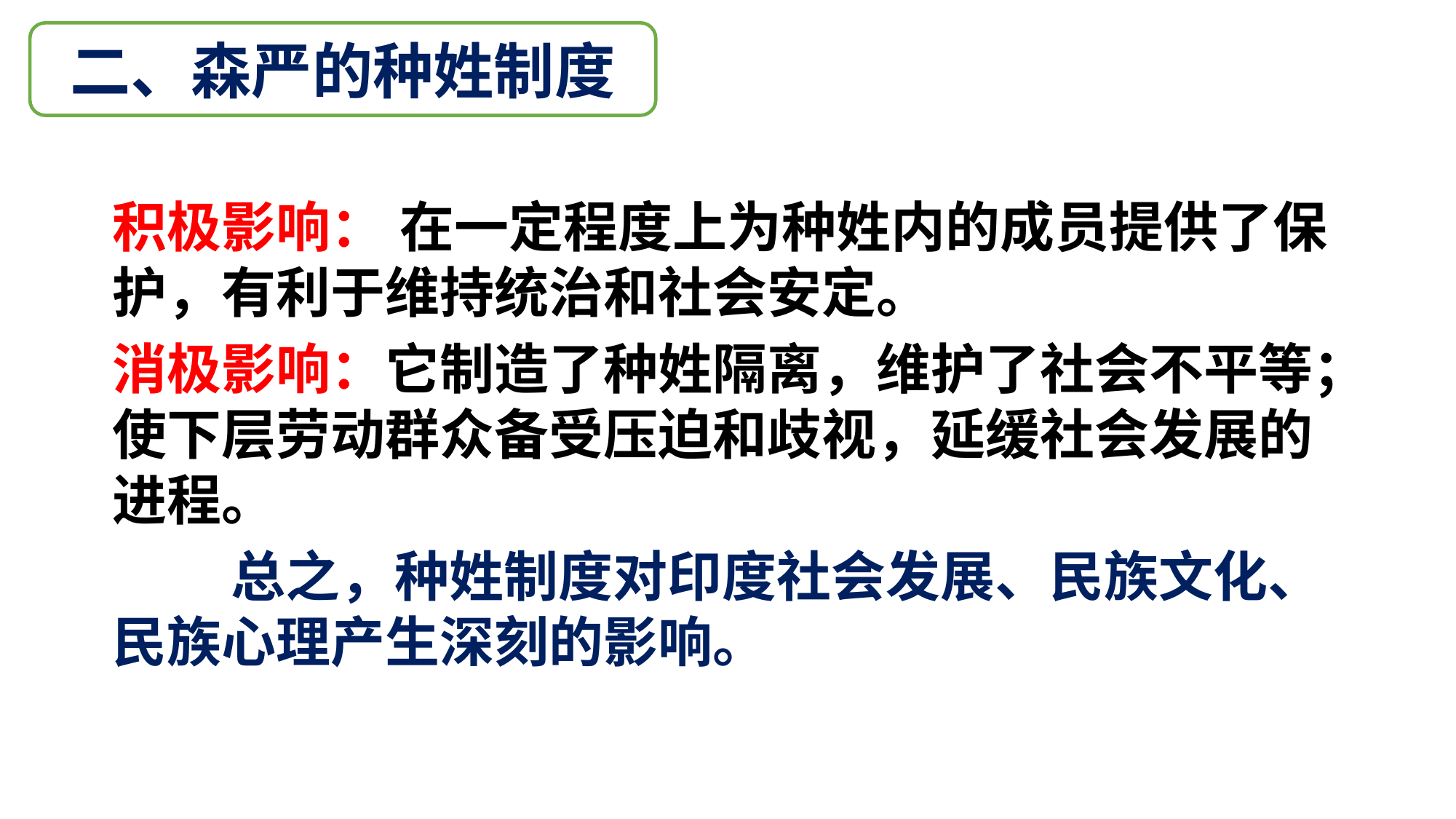

二、森严的种姓制度
积极影响： 在一定程度上为种姓内的成员提供了保护，有利于维持统治和社会安定。
消极影响：它制造了种姓隔离，维护了社会不平等；使下层劳动群众备受压迫和歧视，延缓社会发展的进程。
       总之，种姓制度对印度社会发展、民族文化、民族心理产生深刻的影响。
17